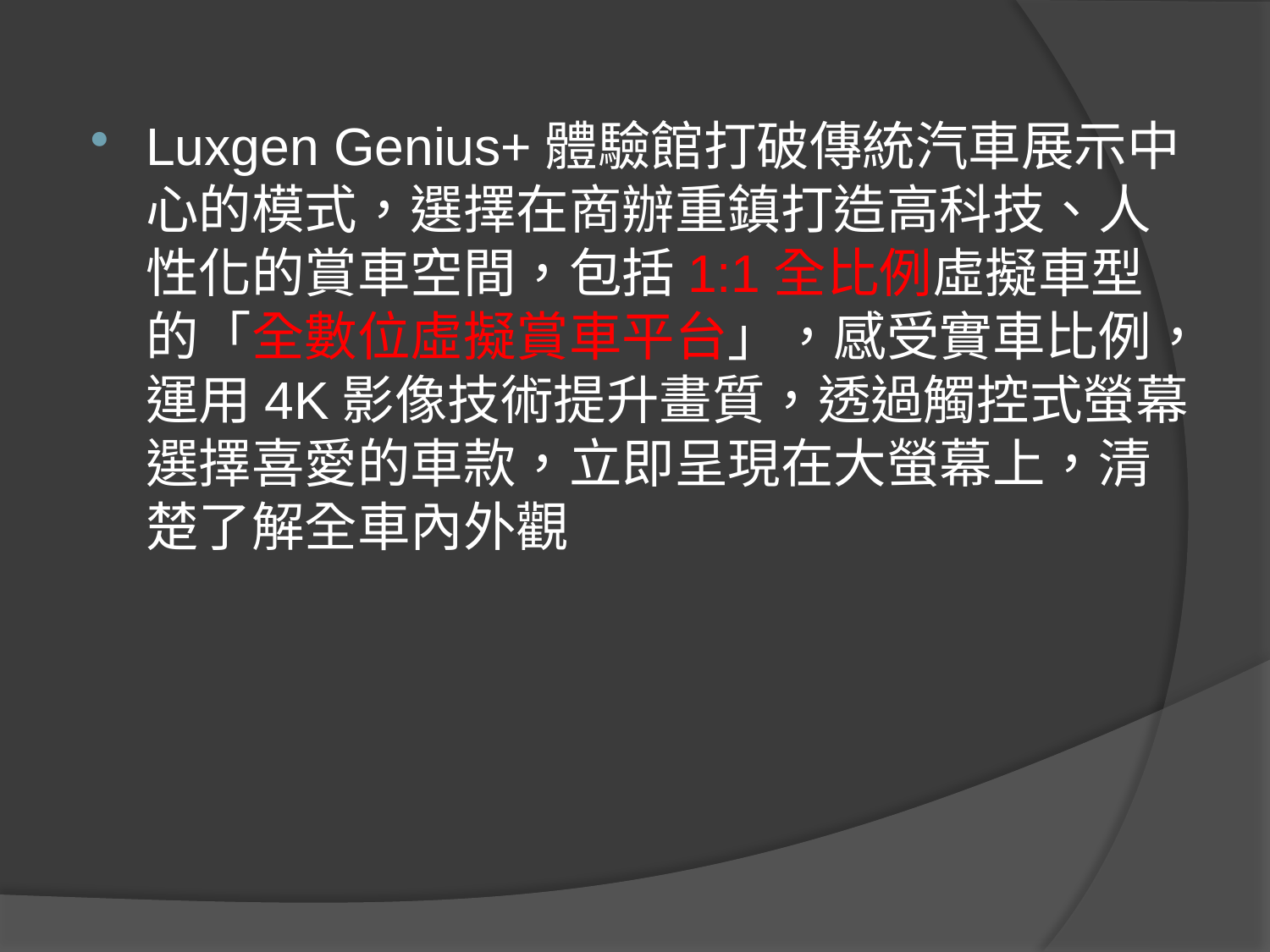

Luxgen Genius+體驗館打破傳統汽車展示中心的模式，選擇在商辦重鎮打造高科技、人性化的賞車空間，包括1:1全比例虛擬車型的「全數位虛擬賞車平台」，感受實車比例，運用4K影像技術提升畫質，透過觸控式螢幕選擇喜愛的車款，立即呈現在大螢幕上，清楚了解全車內外觀